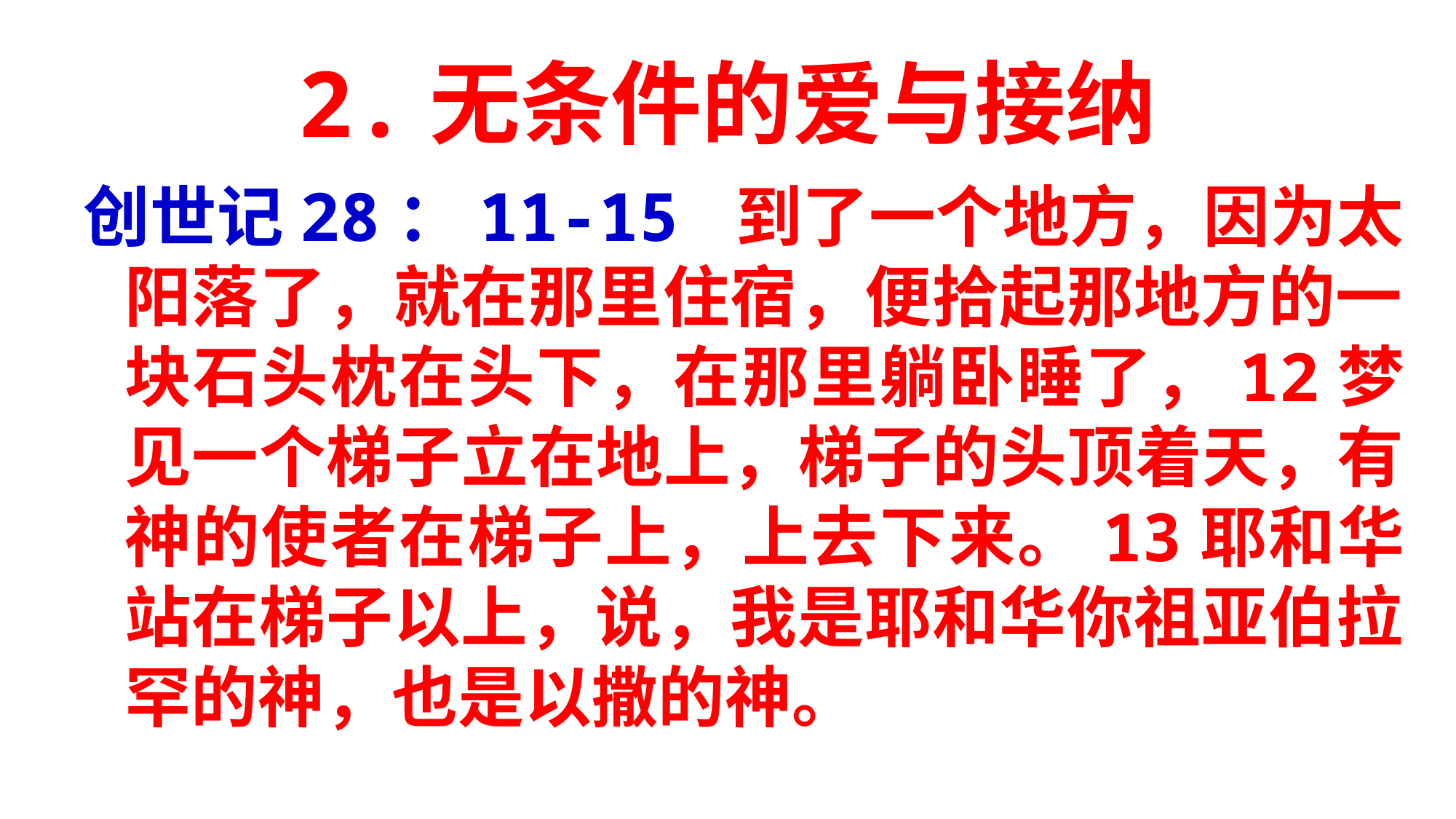

# 2.无条件的爱与接纳
创世记28：11-15 到了一个地方，因为太阳落了，就在那里住宿，便拾起那地方的一块石头枕在头下，在那里躺卧睡了，12梦见一个梯子立在地上，梯子的头顶着天，有神的使者在梯子上，上去下来。13耶和华站在梯子以上，说，我是耶和华你祖亚伯拉罕的神，也是以撒的神。